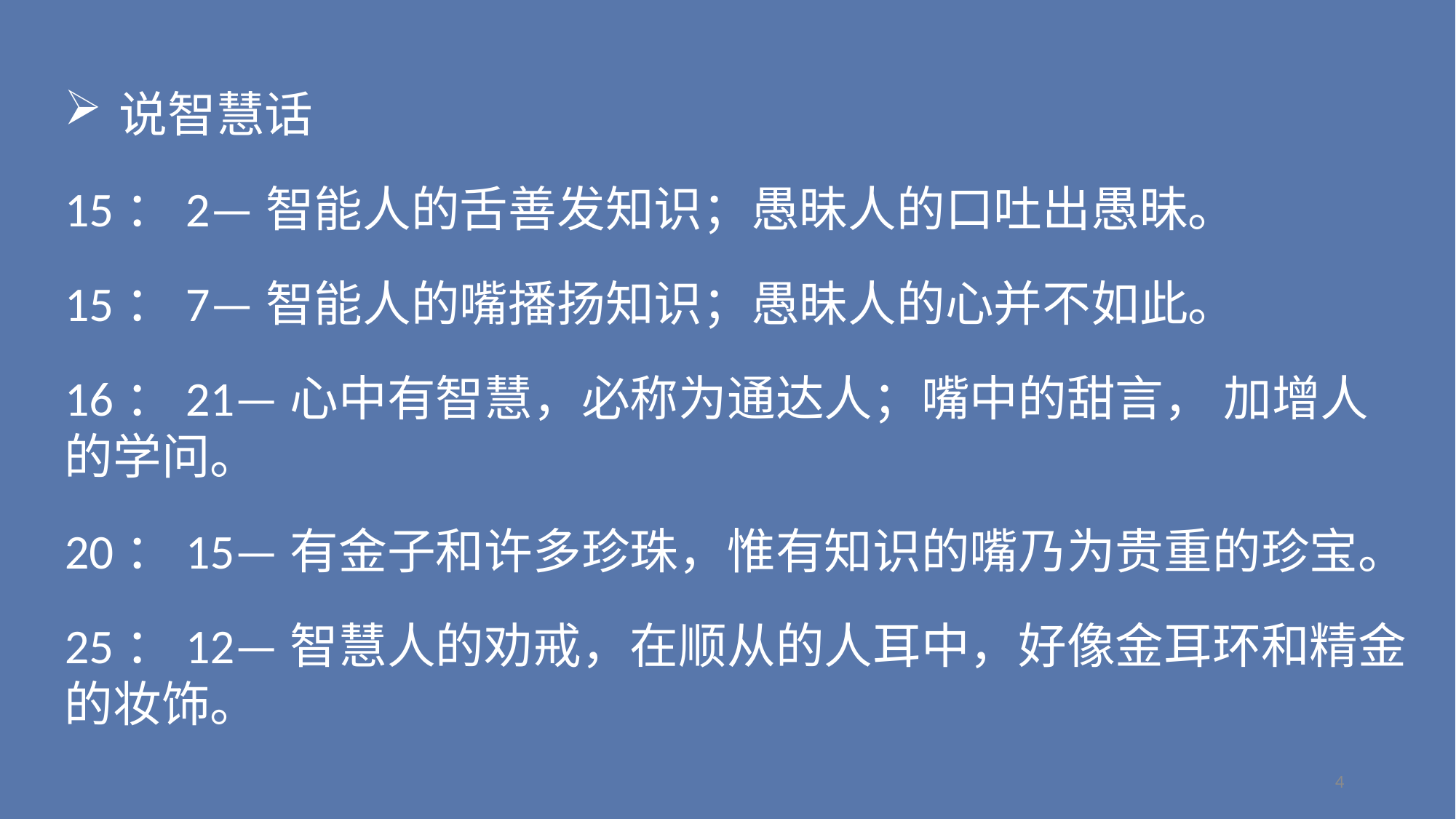

说智慧话
15：2—智能人的舌善发知识；愚昧人的口吐出愚昧。
15：7—智能人的嘴播扬知识；愚昧人的心并不如此。
16：21—心中有智慧，必称为通达人；嘴中的甜言， 加增人的学问。
20：15—有金子和许多珍珠，惟有知识的嘴乃为贵重的珍宝。
25：12—智慧人的劝戒，在顺从的人耳中，好像金耳环和精金的妆饰。
4